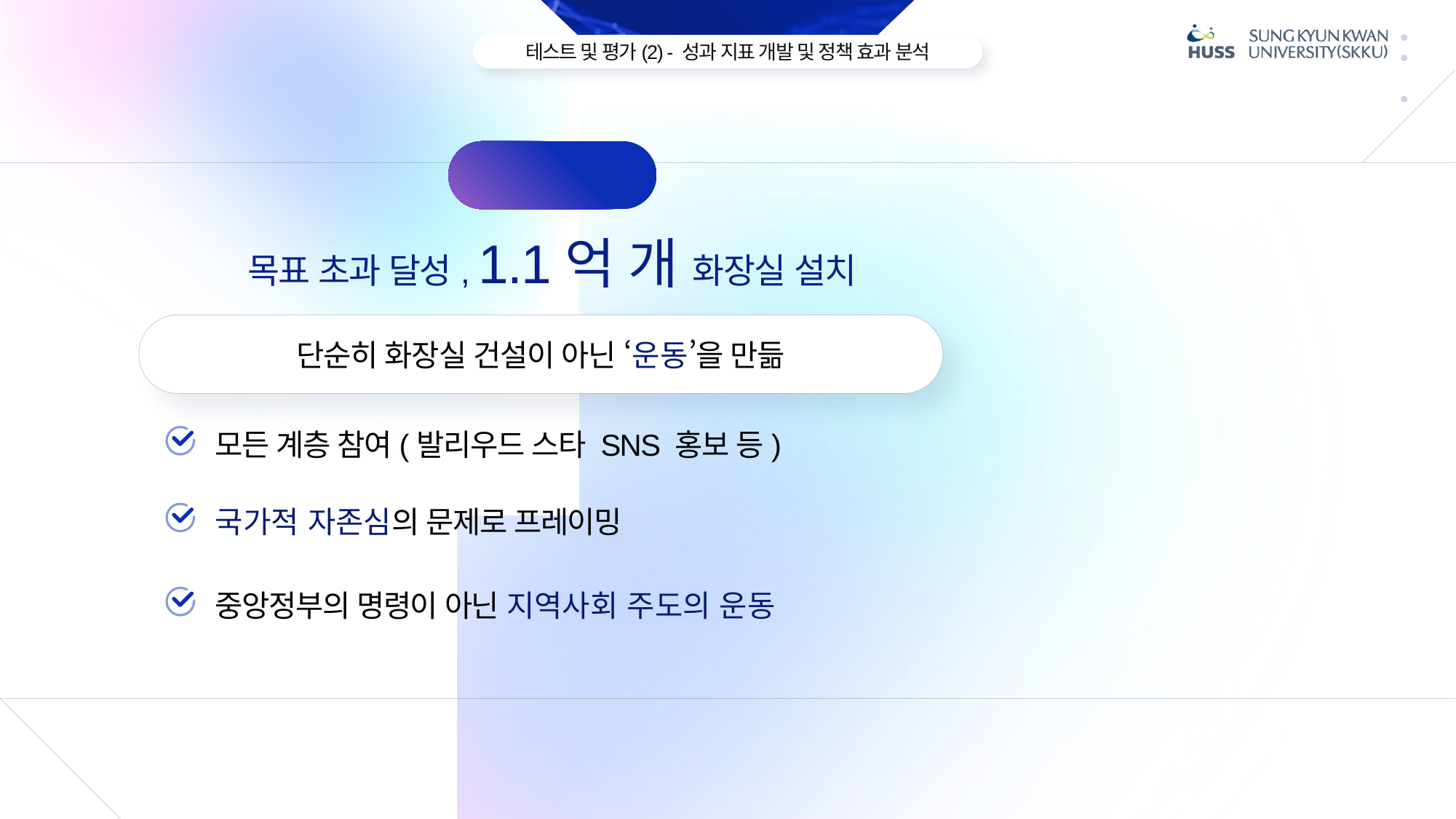

5년 후
목표 초과 달성, 1.1억 개 화장실 설치
단순히 화장실 건설이 아닌 ‘운동’을 만듦
모든 계층 참여(발리우드 스타 SNS 홍보 등)

국가적 자존심의 문제로 프레이밍

중앙정부의 명령이 아닌 지역사회 주도의 운동